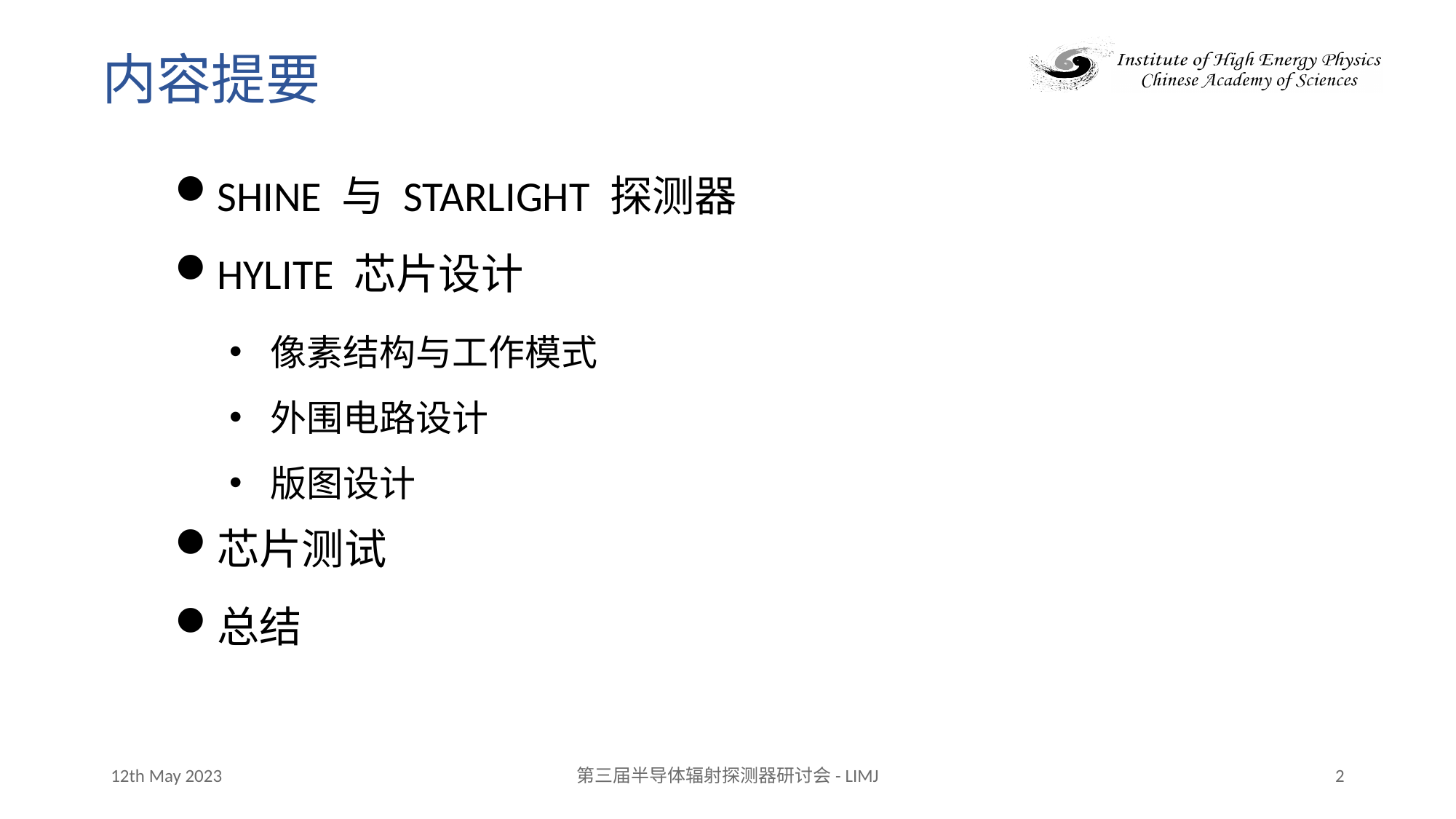

# 内容提要
SHINE 与 STARLIGHT 探测器
HYLITE 芯片设计
像素结构与工作模式
外围电路设计
版图设计
芯片测试
总结
12th May 2023
第三届半导体辐射探测器研讨会- LIMJ
2